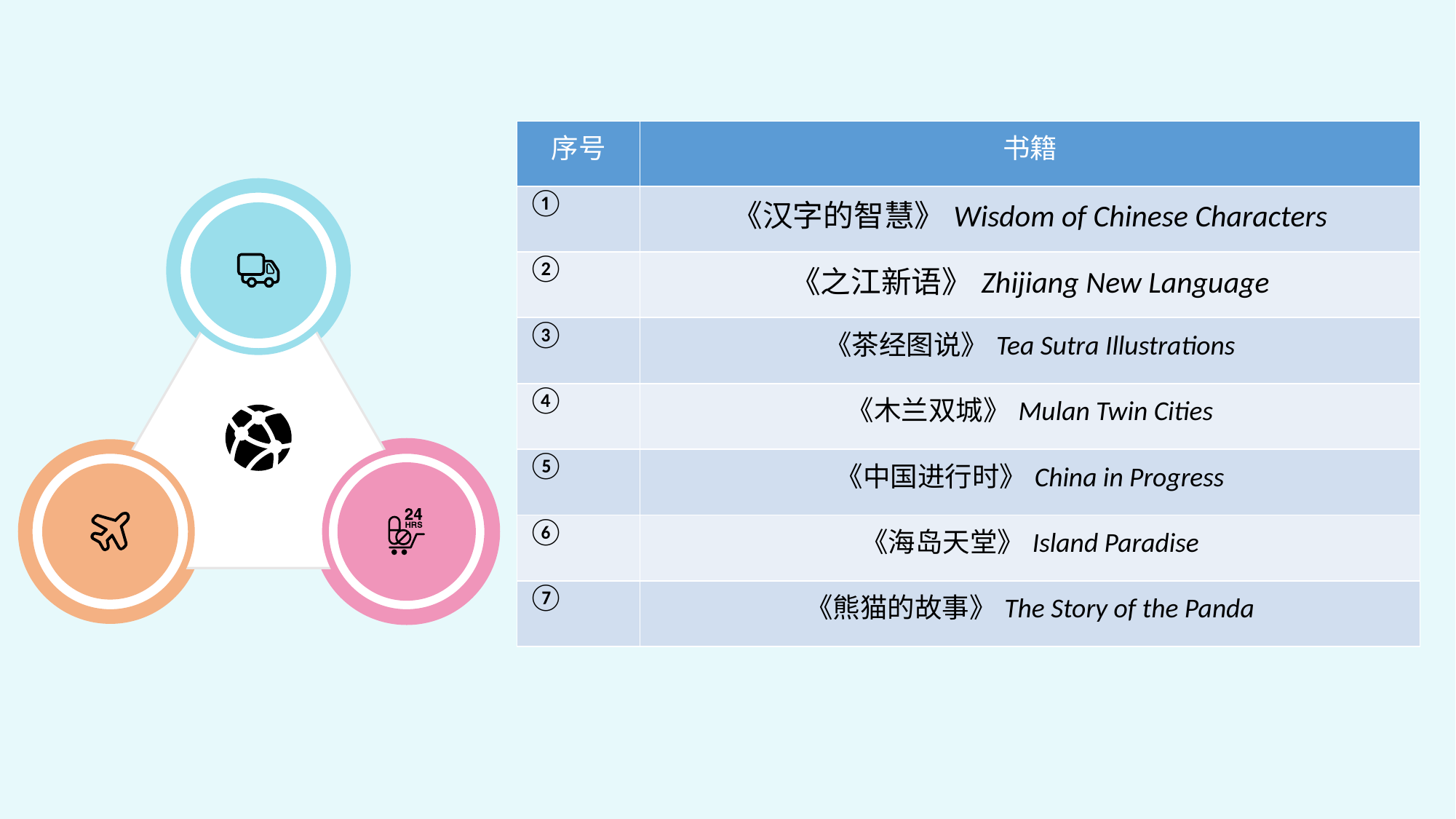

| 序号 | 书籍 |
| --- | --- |
| ① | 《汉字的智慧》Wisdom of Chinese Characters |
| ② | 《之江新语》Zhijiang New Language |
| ③ | 《茶经图说》Tea Sutra Illustrations |
| ④ | 《木兰双城》Mulan Twin Cities |
| ⑤ | 《中国进行时》China in Progress |
| ⑥ | 《海岛天堂》Island Paradise |
| ⑦ | 《熊猫的故事》The Story of the Panda |